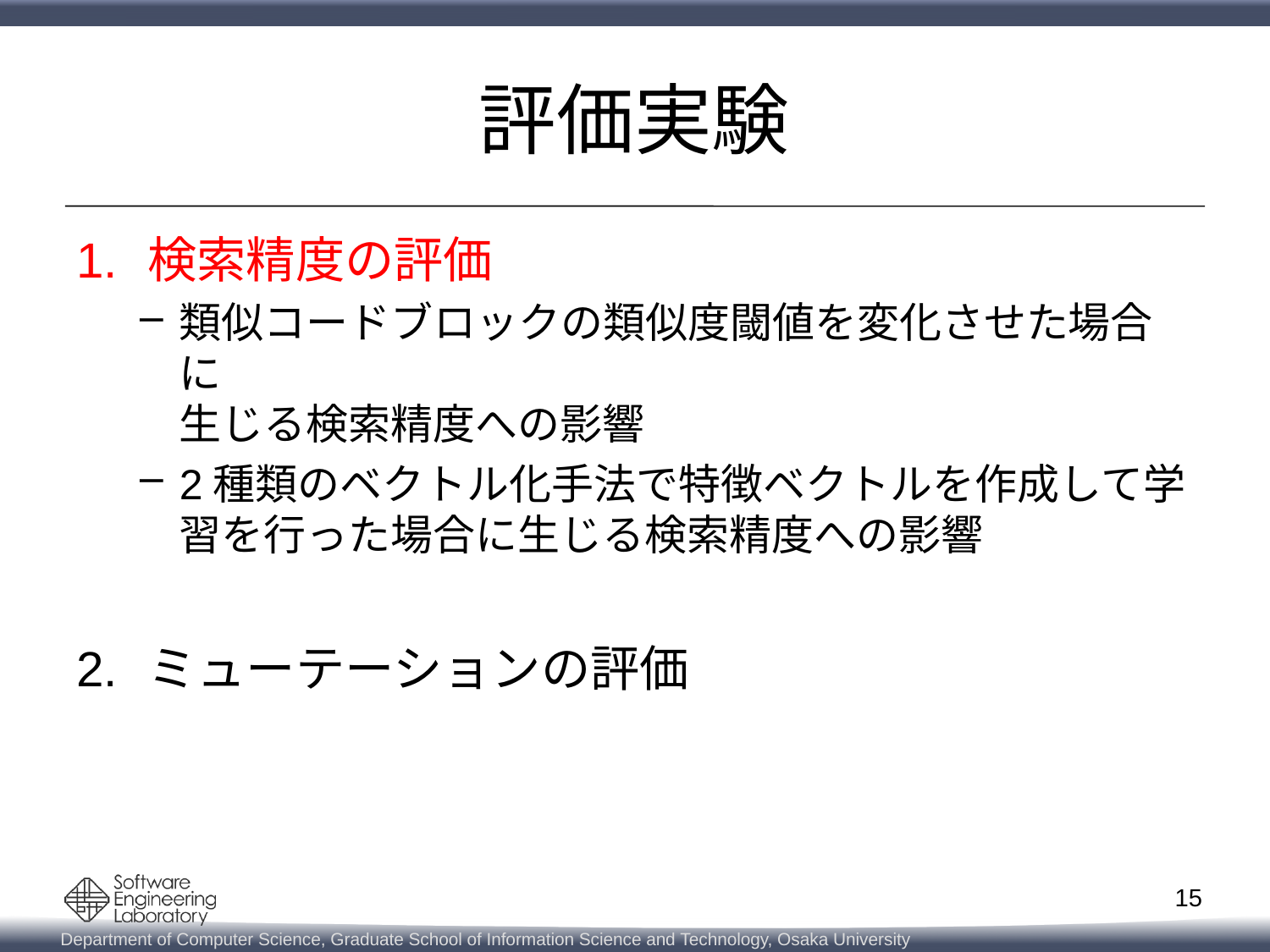

# 評価実験
検索精度の評価
類似コードブロックの類似度閾値を変化させた場合に
生じる検索精度への影響
2種類のベクトル化手法で特徴ベクトルを作成して学習を行った場合に生じる検索精度への影響

ミューテーションの評価

15